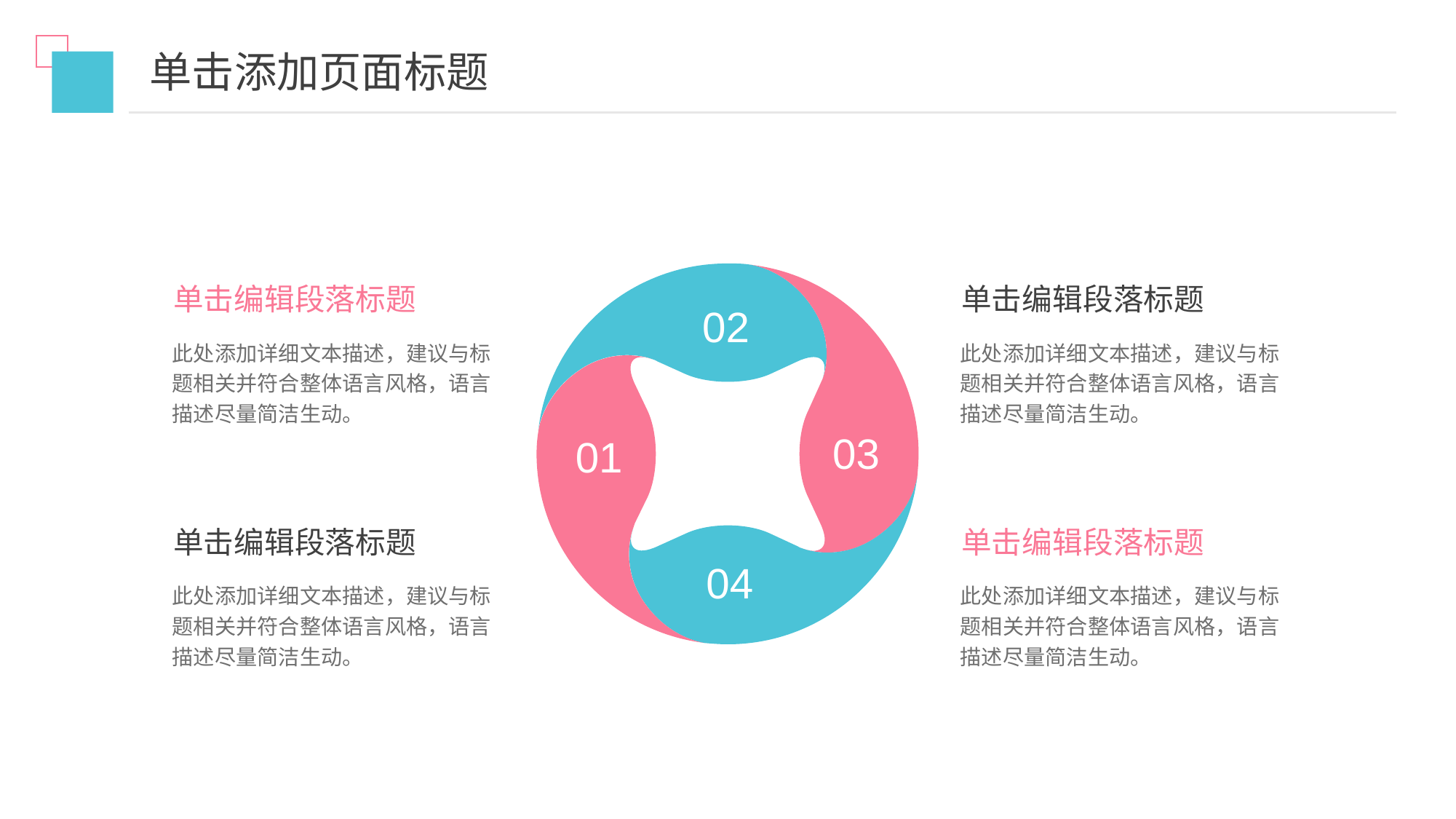

单击添加页面标题
02
03
单击编辑段落标题
此处添加详细文本描述，建议与标题相关并符合整体语言风格，语言描述尽量简洁生动。
单击编辑段落标题
此处添加详细文本描述，建议与标题相关并符合整体语言风格，语言描述尽量简洁生动。
01
04
单击编辑段落标题
此处添加详细文本描述，建议与标题相关并符合整体语言风格，语言描述尽量简洁生动。
单击编辑段落标题
此处添加详细文本描述，建议与标题相关并符合整体语言风格，语言描述尽量简洁生动。